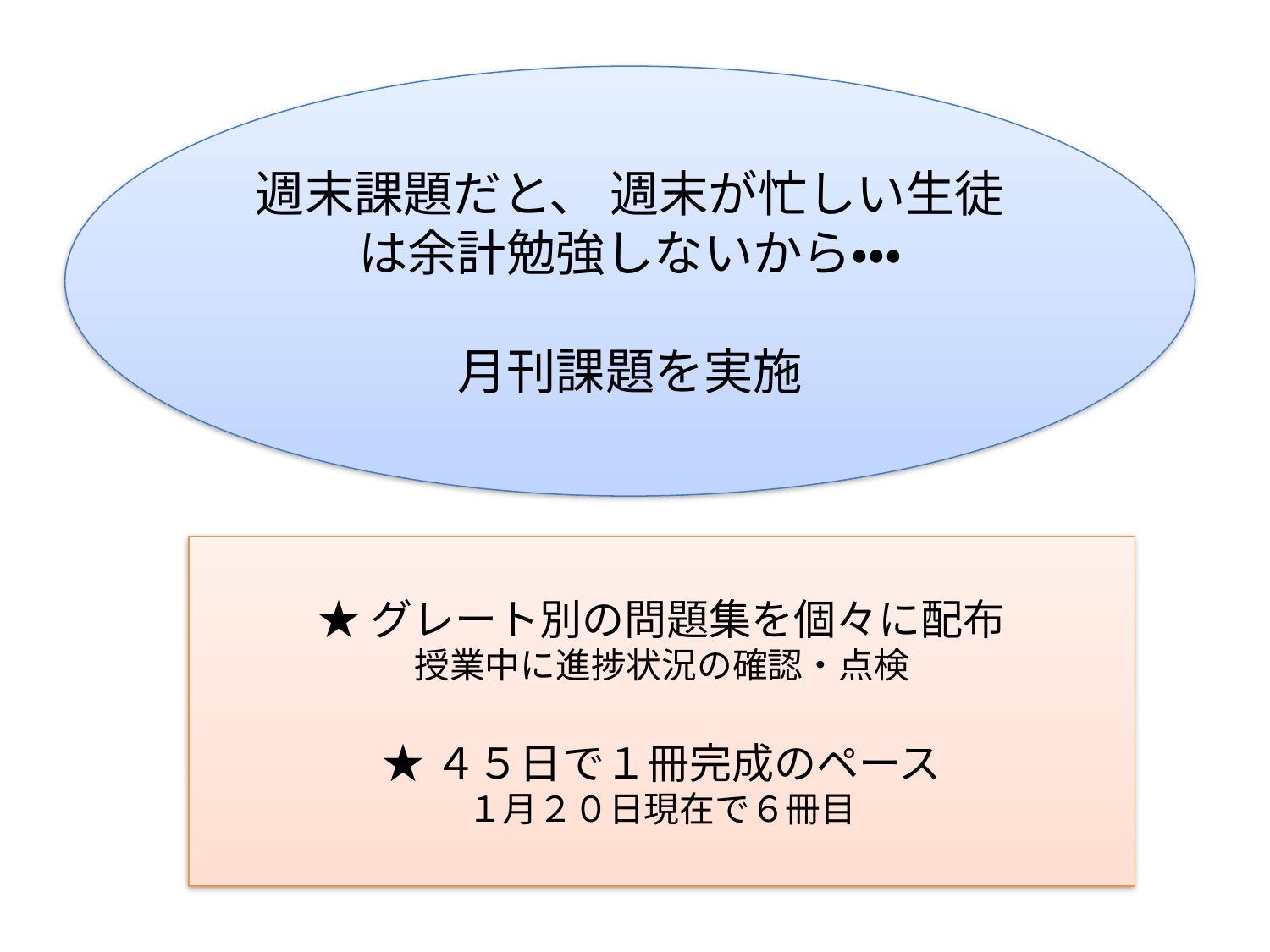

週末課題だと、 週末が忙しい生徒は余計勉強しないから・・・

月刊課題を実施
★グレート別の問題集を個々に配布
授業中に進捗状況の確認・点検

★４５日で１冊完成のペース
１月２０日現在で６冊目